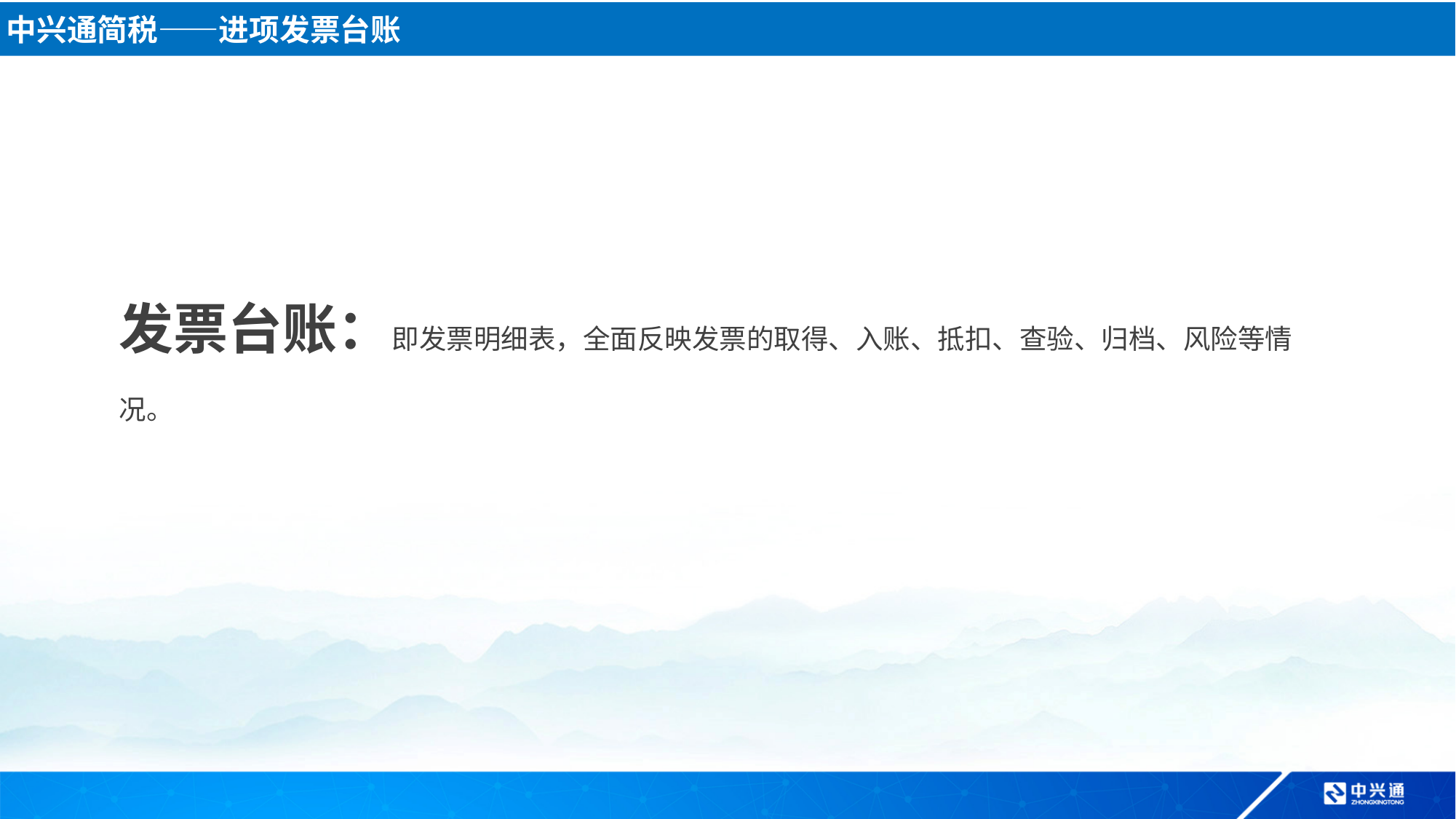

中兴通简税——进项发票台账
发票台账：即发票明细表，全面反映发票的取得、入账、抵扣、查验、归档、风险等情况。